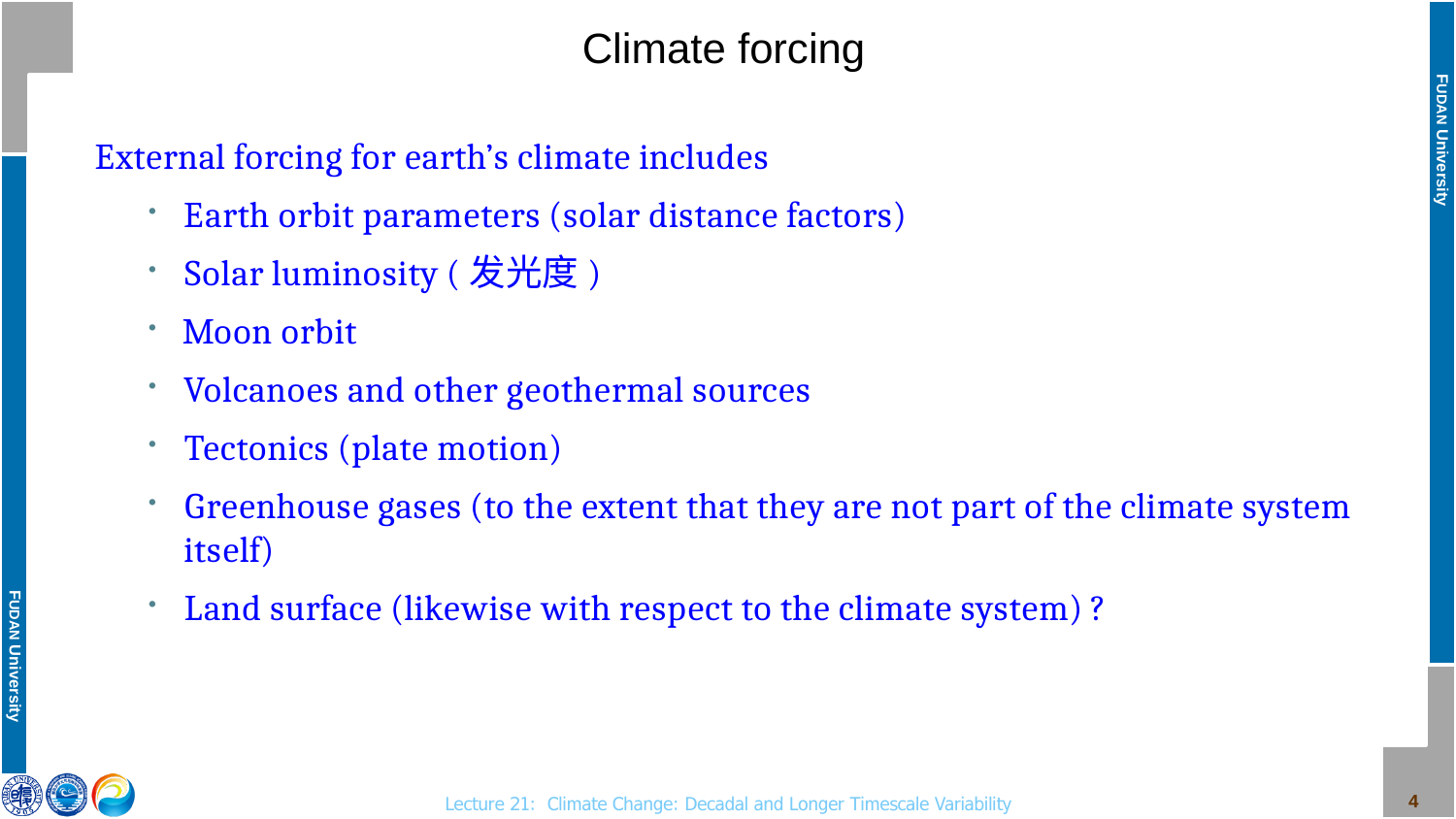

# Climate forcing
External forcing for earth’s climate includes
Earth orbit parameters (solar distance factors)
Solar luminosity (发光度)
Moon orbit
Volcanoes and other geothermal sources
Tectonics (plate motion)
Greenhouse gases (to the extent that they are not part of the climate system itself)
Land surface (likewise with respect to the climate system) ?